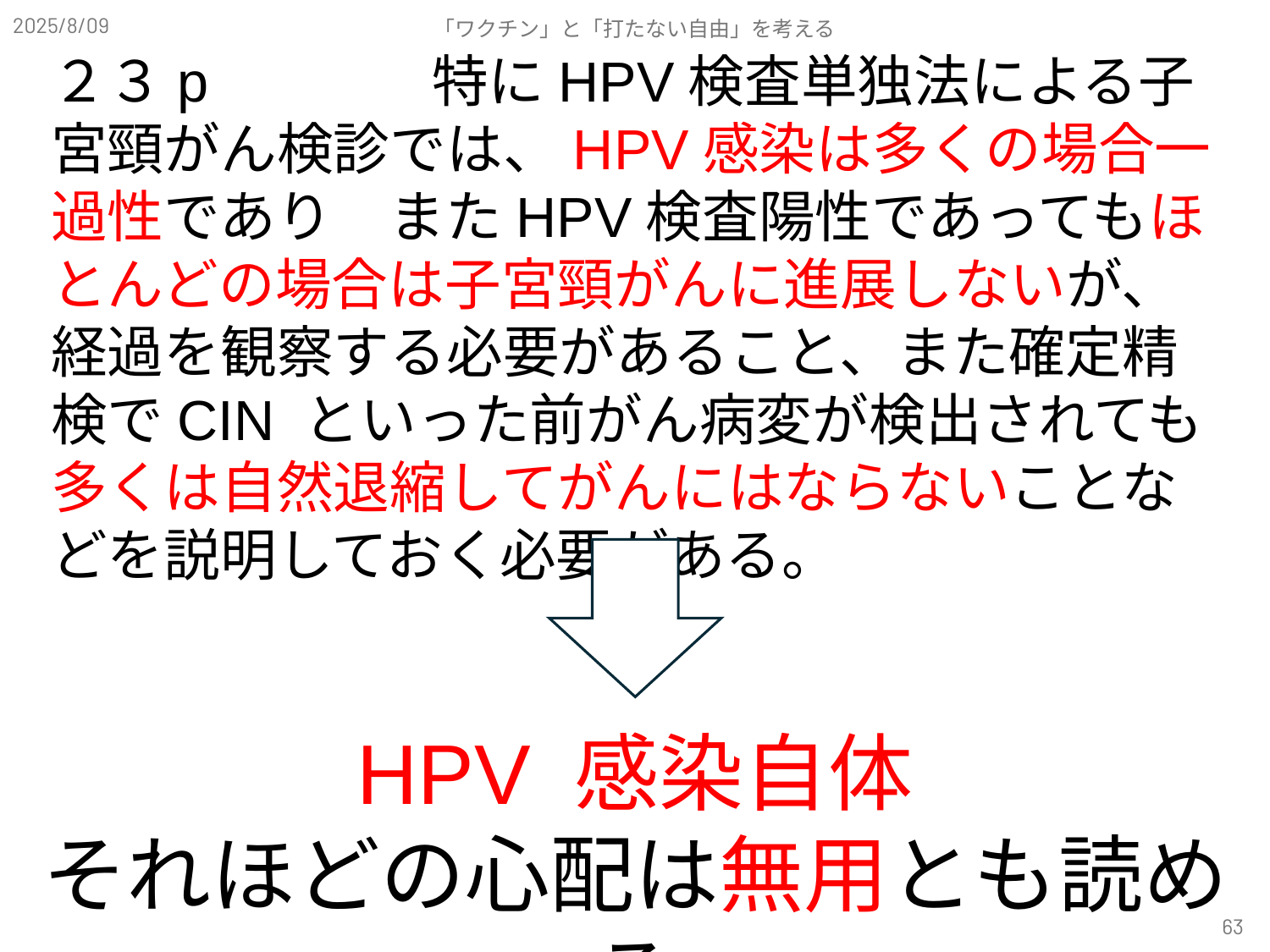

2025/8/09
「ワクチン」と「打たない自由」を考える
２３p		特にHPV検査単独法による子宮頸がん検診では、HPV感染は多くの場合一過性であり　またHPV検査陽性であってもほとんどの場合は子宮頸がんに進展しないが、経過を観察する必要があること、また確定精検でCIN といった前がん病変が検出されても多くは自然退縮してがんにはならないことなどを説明しておく必要がある。

HPV 感染自体
それほどの心配は無用とも読める
63